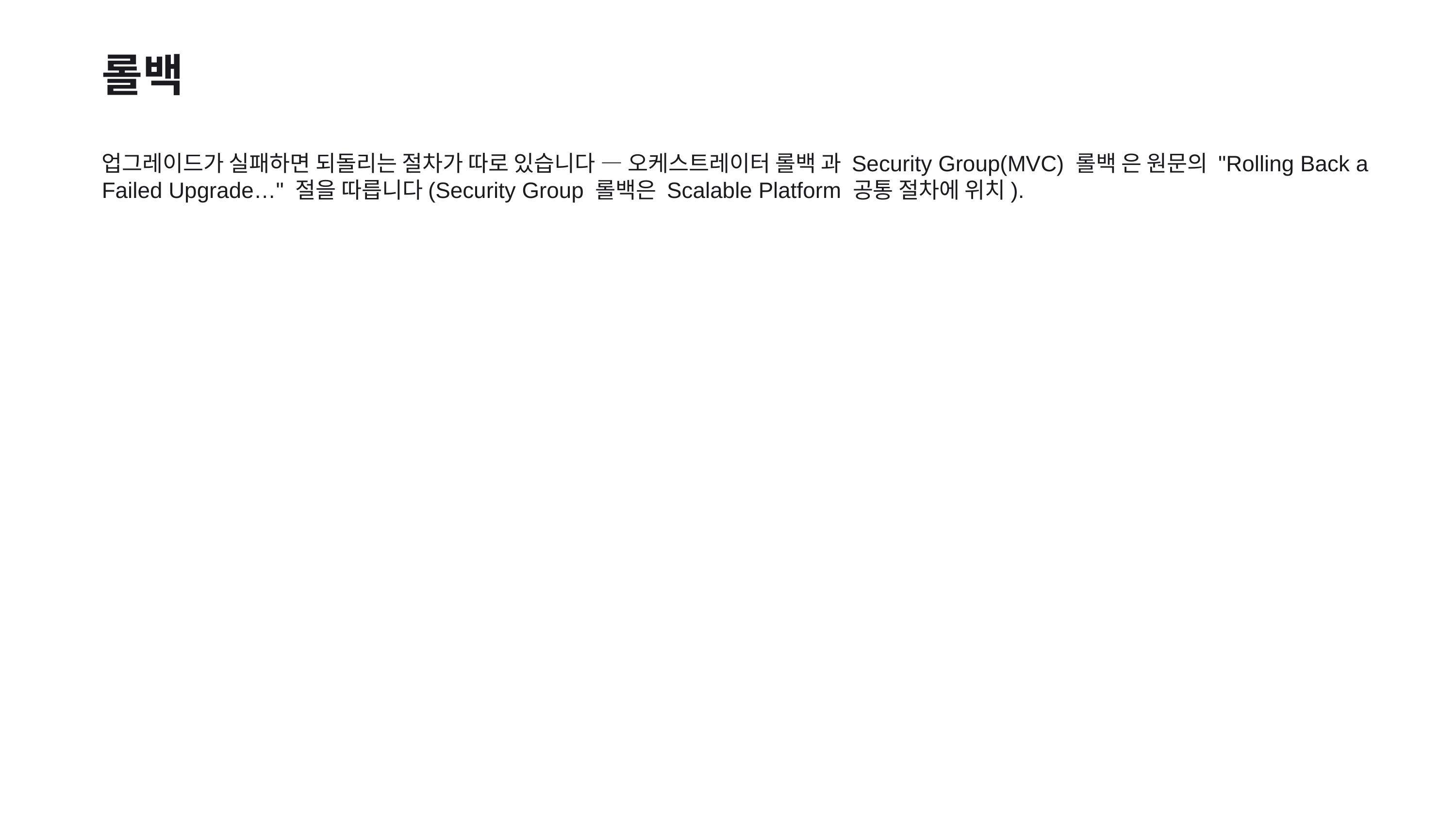

롤백
업그레이드가 실패하면 되돌리는 절차가 따로 있습니다 — 오케스트레이터 롤백 과 Security Group(MVC) 롤백 은 원문의 "Rolling Back a Failed Upgrade…" 절을 따릅니다(Security Group 롤백은 Scalable Platform 공통 절차에 위치).